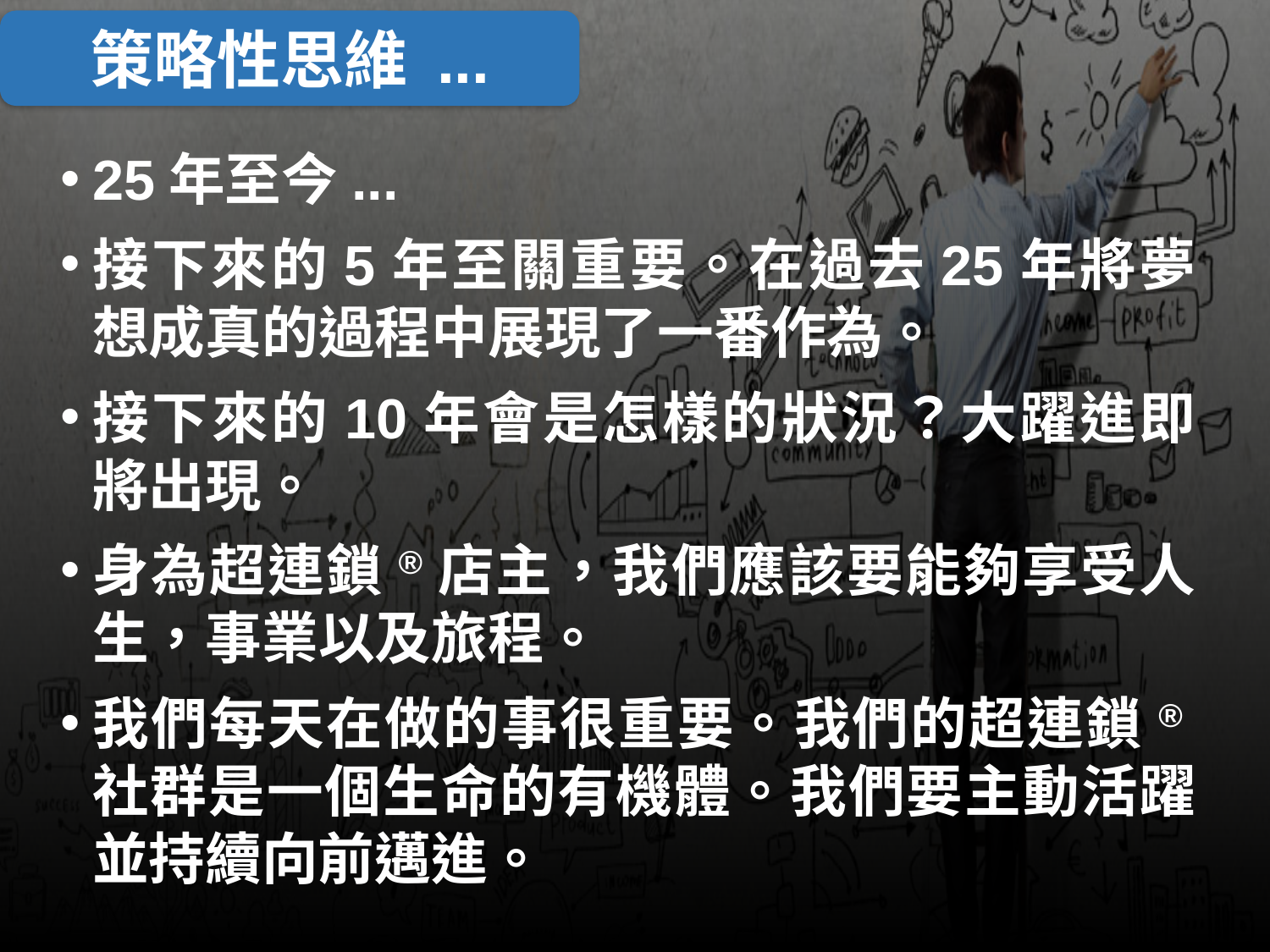

策略性思維 ...
25年至今...
接下來的5年至關重要。在過去25年將夢想成真的過程中展現了一番作為。
接下來的10年會是怎樣的狀況？大躍進即將出現。
身為超連鎖®店主，我們應該要能夠享受人生，事業以及旅程。
我們每天在做的事很重要。我們的超連鎖®社群是一個生命的有機體。我們要主動活躍並持續向前邁進。